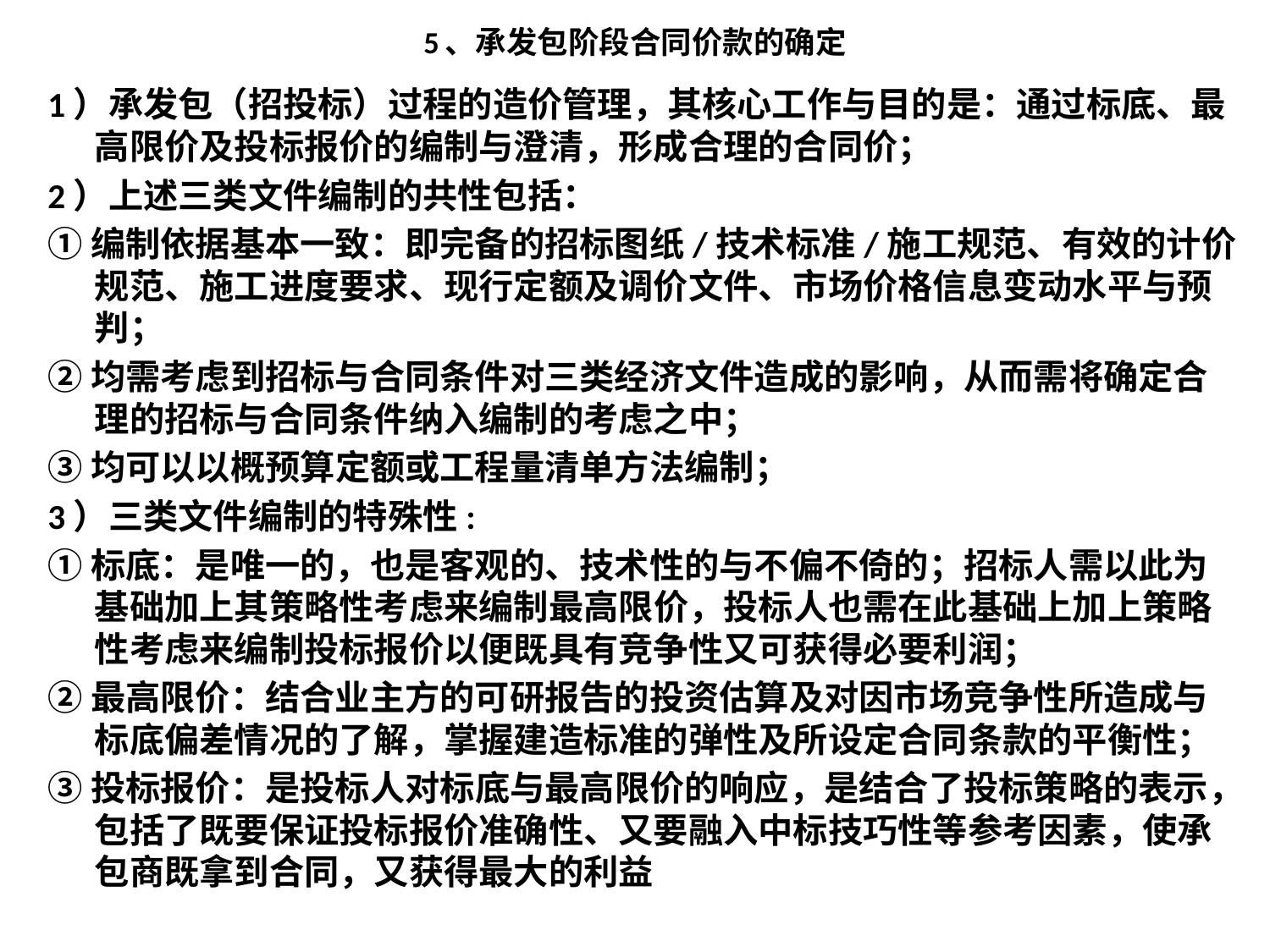

# 5、承发包阶段合同价款的确定
1）承发包（招投标）过程的造价管理，其核心工作与目的是：通过标底、最高限价及投标报价的编制与澄清，形成合理的合同价；
2）上述三类文件编制的共性包括：
①编制依据基本一致：即完备的招标图纸/技术标准/施工规范、有效的计价规范、施工进度要求、现行定额及调价文件、市场价格信息变动水平与预判；
②均需考虑到招标与合同条件对三类经济文件造成的影响，从而需将确定合理的招标与合同条件纳入编制的考虑之中；
③均可以以概预算定额或工程量清单方法编制；
3）三类文件编制的特殊性:
①标底：是唯一的，也是客观的、技术性的与不偏不倚的；招标人需以此为基础加上其策略性考虑来编制最高限价，投标人也需在此基础上加上策略性考虑来编制投标报价以便既具有竞争性又可获得必要利润；
②最高限价：结合业主方的可研报告的投资估算及对因市场竞争性所造成与标底偏差情况的了解，掌握建造标准的弹性及所设定合同条款的平衡性；
③投标报价：是投标人对标底与最高限价的响应，是结合了投标策略的表示，包括了既要保证投标报价准确性、又要融入中标技巧性等参考因素，使承包商既拿到合同，又获得最大的利益